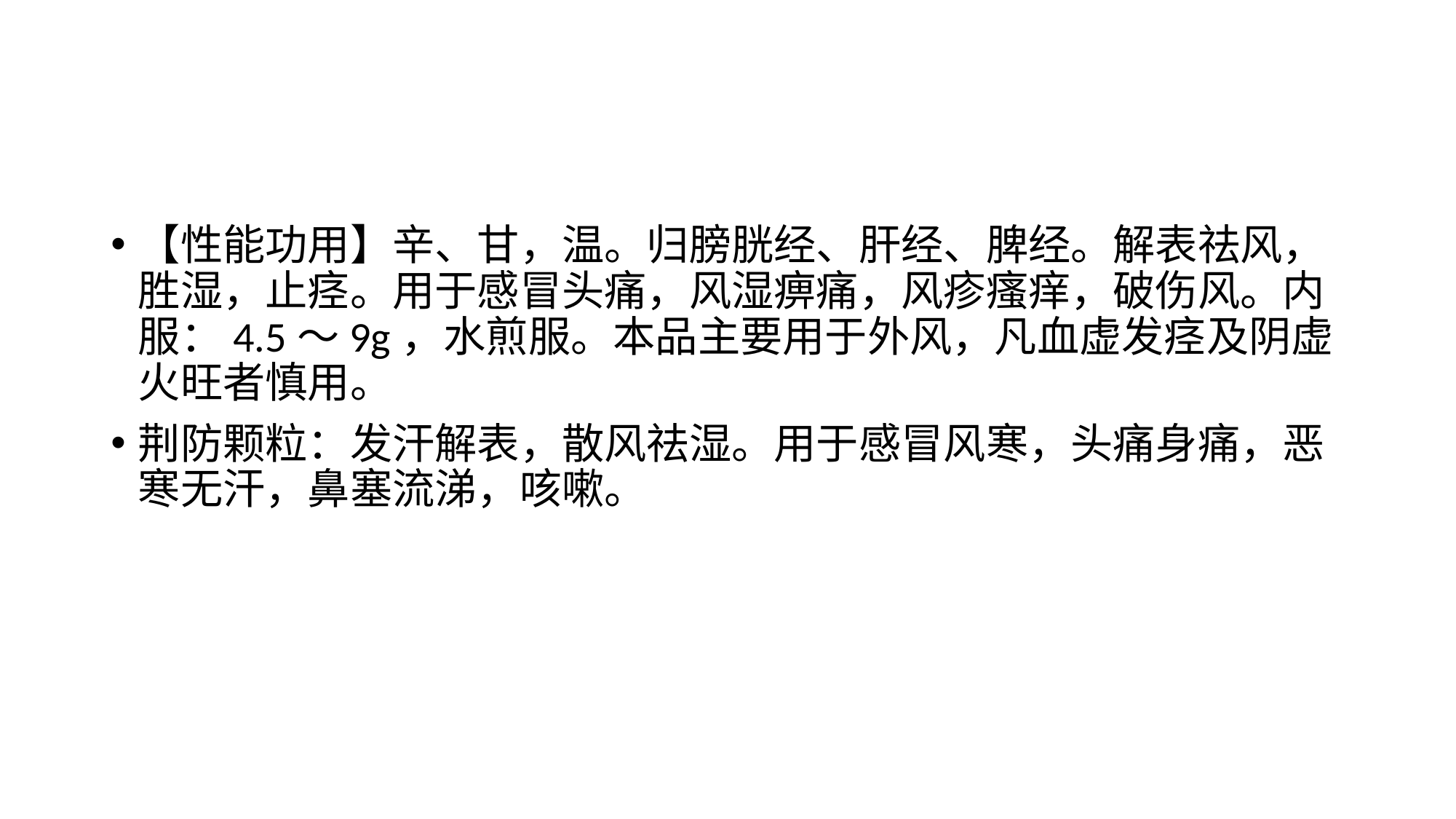

#
【性能功用】辛、甘，温。归膀胱经、肝经、脾经。解表祛风，胜湿，止痉。用于感冒头痛，风湿痹痛，风疹瘙痒，破伤风。内服：4.5～9g，水煎服。本品主要用于外风，凡血虚发痉及阴虚火旺者慎用。
荆防颗粒：发汗解表，散风祛湿。用于感冒风寒，头痛身痛，恶寒无汗，鼻塞流涕，咳嗽。